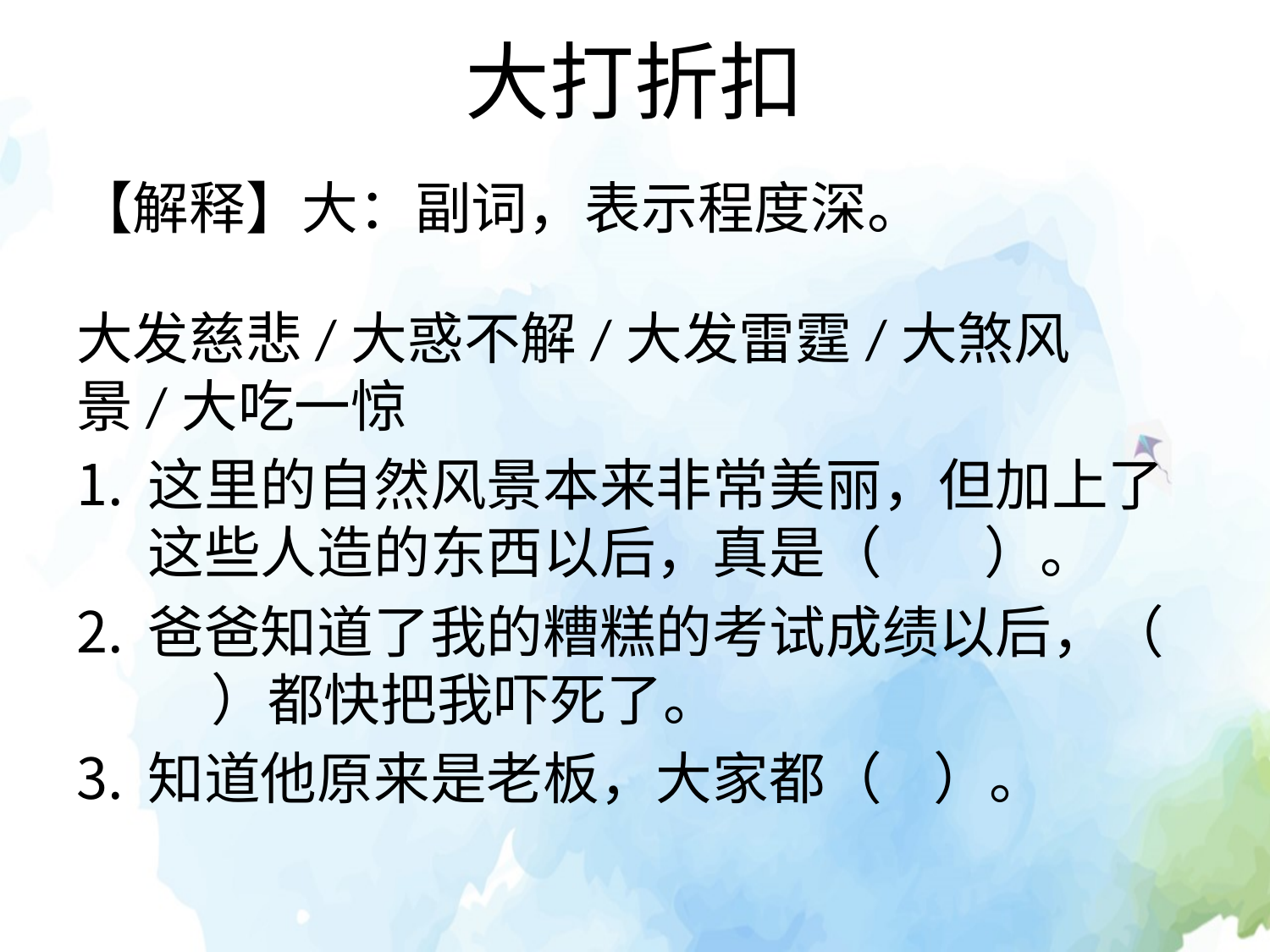

# 大打折扣
【解释】大：副词，表示程度深。

大发慈悲/大惑不解/大发雷霆/大煞风景/大吃一惊
这里的自然风景本来非常美丽，但加上了这些人造的东西以后，真是（        ）。
爸爸知道了我的糟糕的考试成绩以后，（        ）都快把我吓死了。
知道他原来是老板，大家都（    ）。